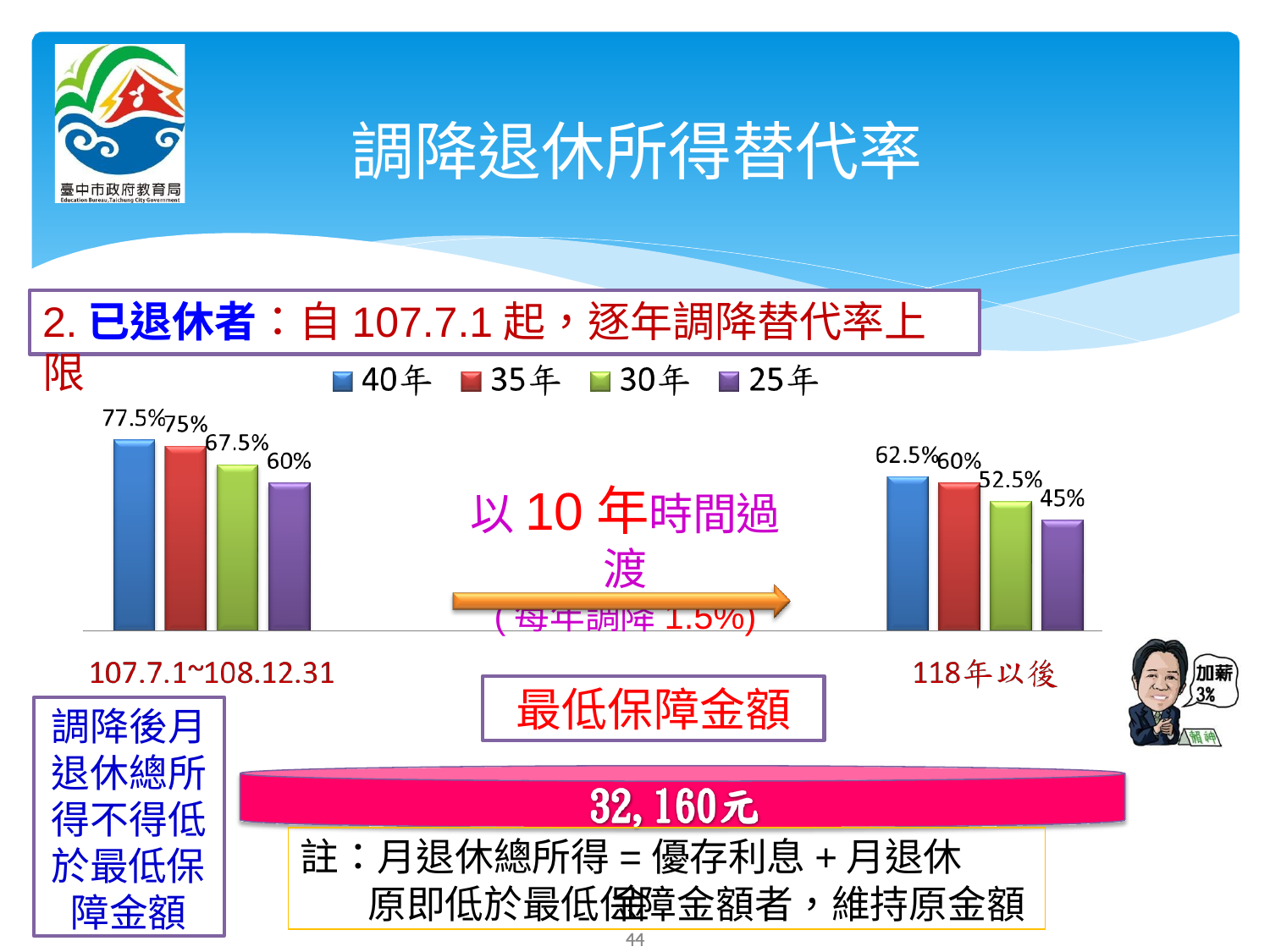

調降退休所得替代率

2.已退休者：自107.7.1起，逐年調降替代率上限

以10年時間過渡
(每年調降1.5%)

最低保障金額

調降後月 退休總所 得不得低 於最低保

註：月退休總所得=優存利息+月退休金
44
原即低於最低保障金額者，維持原金額
障金額